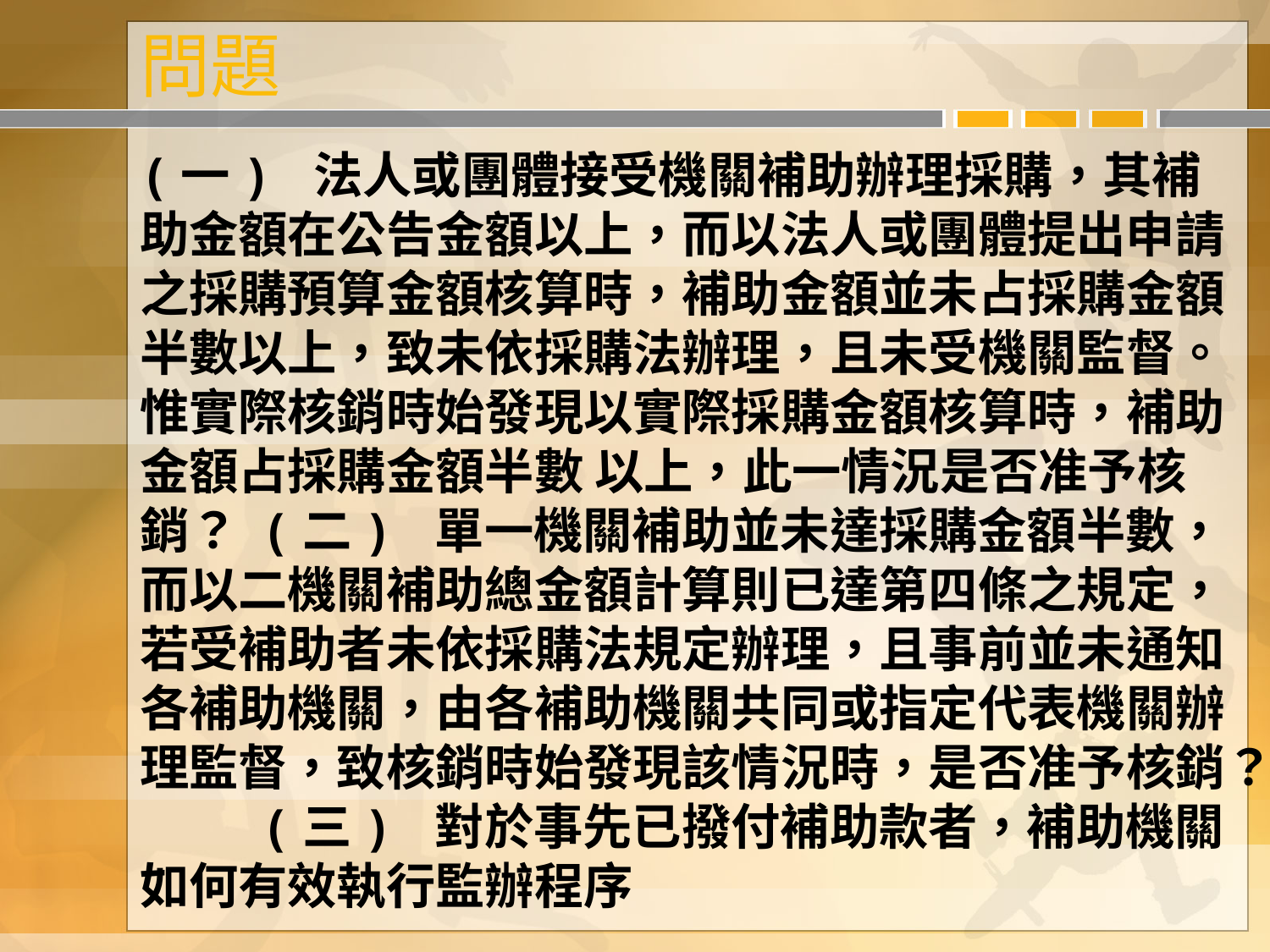

# 問題
(一) 法人或團體接受機關補助辦理採購，其補助金額在公告金額以上，而以法人或團體提出申請之採購預算金額核算時，補助金額並未占採購金額半數以上，致未依採購法辦理，且未受機關監督。惟實際核銷時始發現以實際採購金額核算時，補助金額占採購金額半數 以上，此一情況是否准予核銷？ (二) 單一機關補助並未達採購金額半數，而以二機關補助總金額計算則已達第四條之規定，若受補助者未依採購法規定辦理，且事前並未通知各補助機關，由各補助機關共同或指定代表機關辦理監督，致核銷時始發現該情況時，是否准予核銷？　　 (三) 對於事先已撥付補助款者，補助機關如何有效執行監辦程序